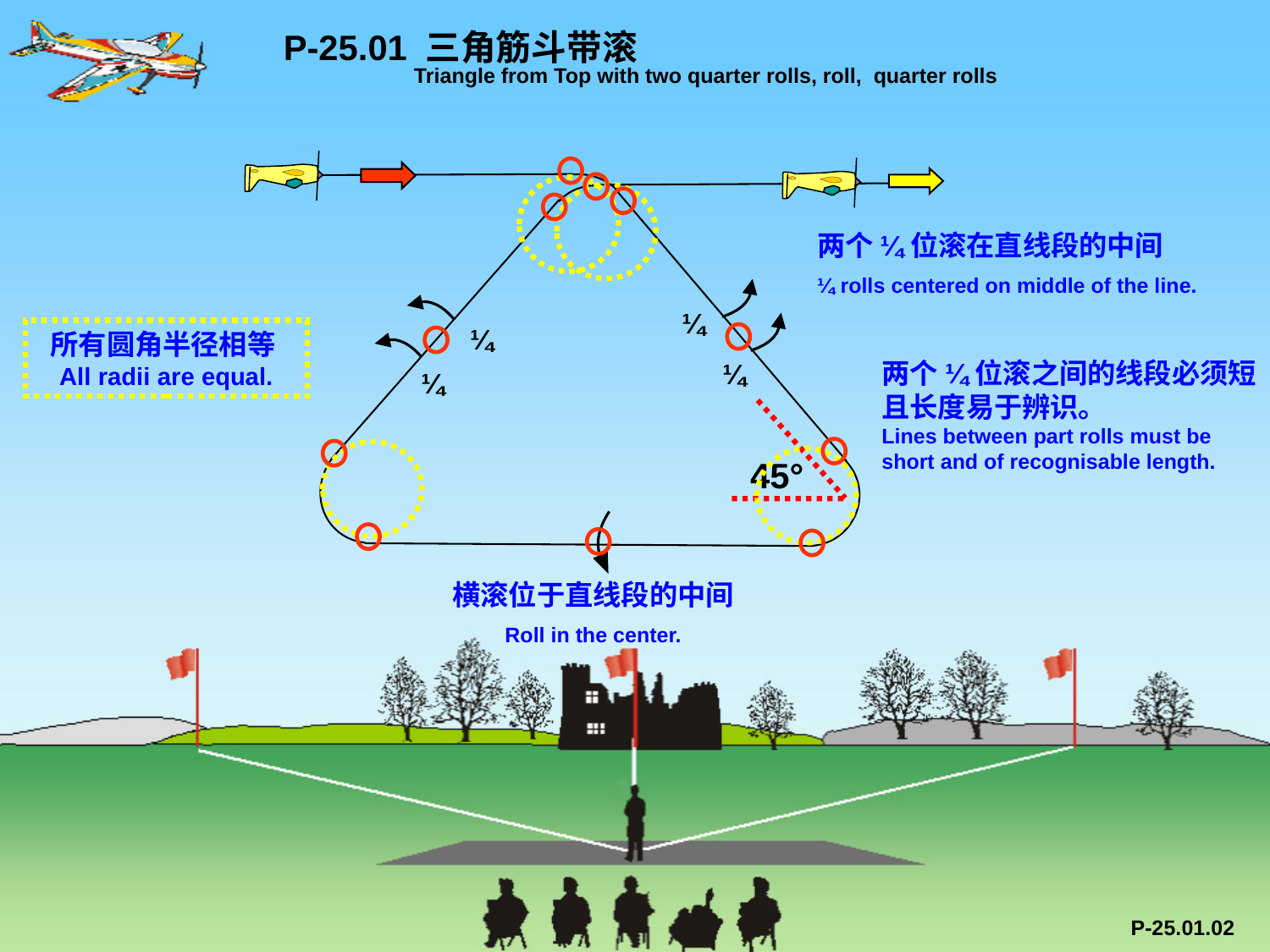

P-25.01 三角筋斗带滚
                      Triangle from Top with two quarter rolls, roll,  quarter rolls

两个¼位滚在直线段的中间
¼ rolls centered on middle of the line.

¼

¼
所有圆角半径相等All radii are equal.

两个¼位滚之间的线段必须短且长度易于辨识。
Lines between part rolls must be short and of recognisable length.
¼
¼

45°

横滚位于直线段的中间
Roll in the center.
P-25.01.02